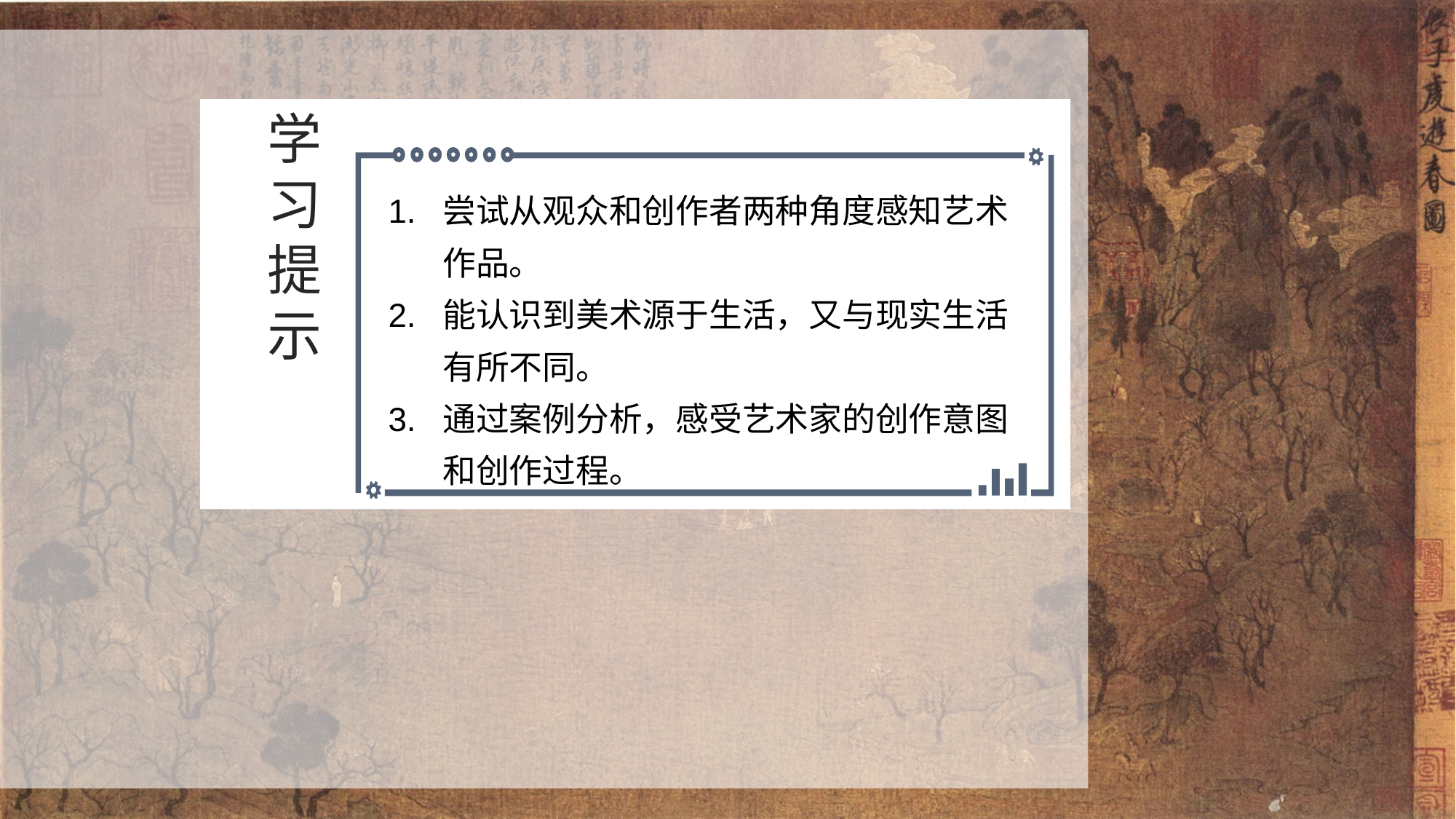

尝试从观众和创作者两种角度感知艺术作品。
能认识到美术源于生活，又与现实生活有所不同。
通过案例分析，感受艺术家的创作意图和创作过程。
学习提示